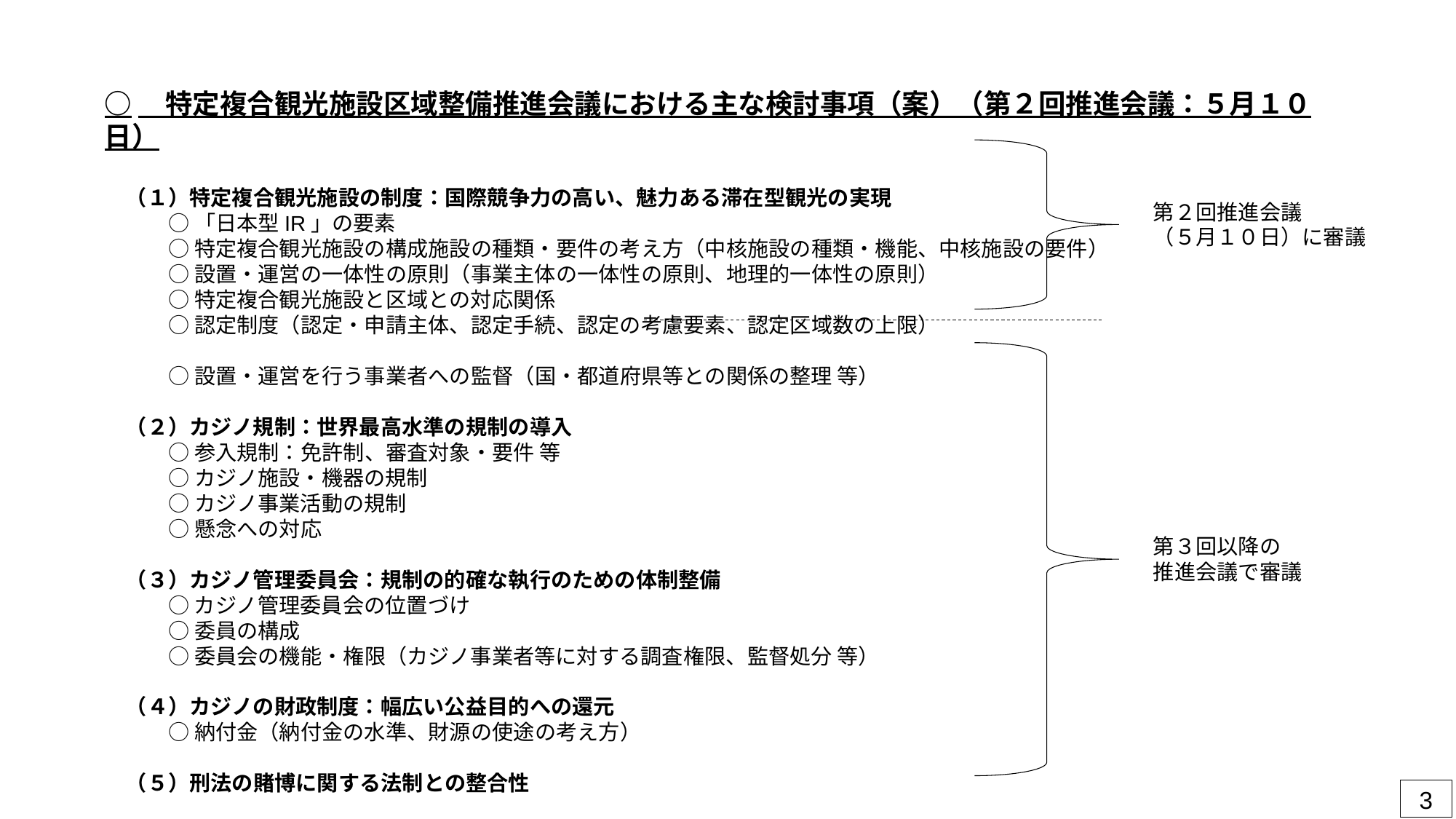

○　特定複合観光施設区域整備推進会議における主な検討事項（案）（第２回推進会議：５月１０日）

　（１）特定複合観光施設の制度：国際競争力の高い、魅力ある滞在型観光の実現
　　　○ 「日本型IR」の要素
　　　○ 特定複合観光施設の構成施設の種類・要件の考え方（中核施設の種類・機能、中核施設の要件）
　　　○ 設置・運営の一体性の原則（事業主体の一体性の原則、地理的一体性の原則）
　　　○ 特定複合観光施設と区域との対応関係
　　　○ 認定制度（認定・申請主体、認定手続、認定の考慮要素、認定区域数の上限）

　　　○ 設置・運営を行う事業者への監督（国・都道府県等との関係の整理 等）

　（２）カジノ規制：世界最高水準の規制の導入
　　　○ 参入規制：免許制、審査対象・要件 等
　　　○ カジノ施設・機器の規制
　　　○ カジノ事業活動の規制
　　　○ 懸念への対応

　（３）カジノ管理委員会：規制の的確な執行のための体制整備
　　　○ カジノ管理委員会の位置づけ
　　　○ 委員の構成
　　　○ 委員会の機能・権限（カジノ事業者等に対する調査権限、監督処分 等）

　（４）カジノの財政制度：幅広い公益目的への還元
　　　○ 納付金（納付金の水準、財源の使途の考え方）

　（５）刑法の賭博に関する法制との整合性

第２回推進会議
（５月１０日）に審議

第３回以降の
推進会議で審議
3